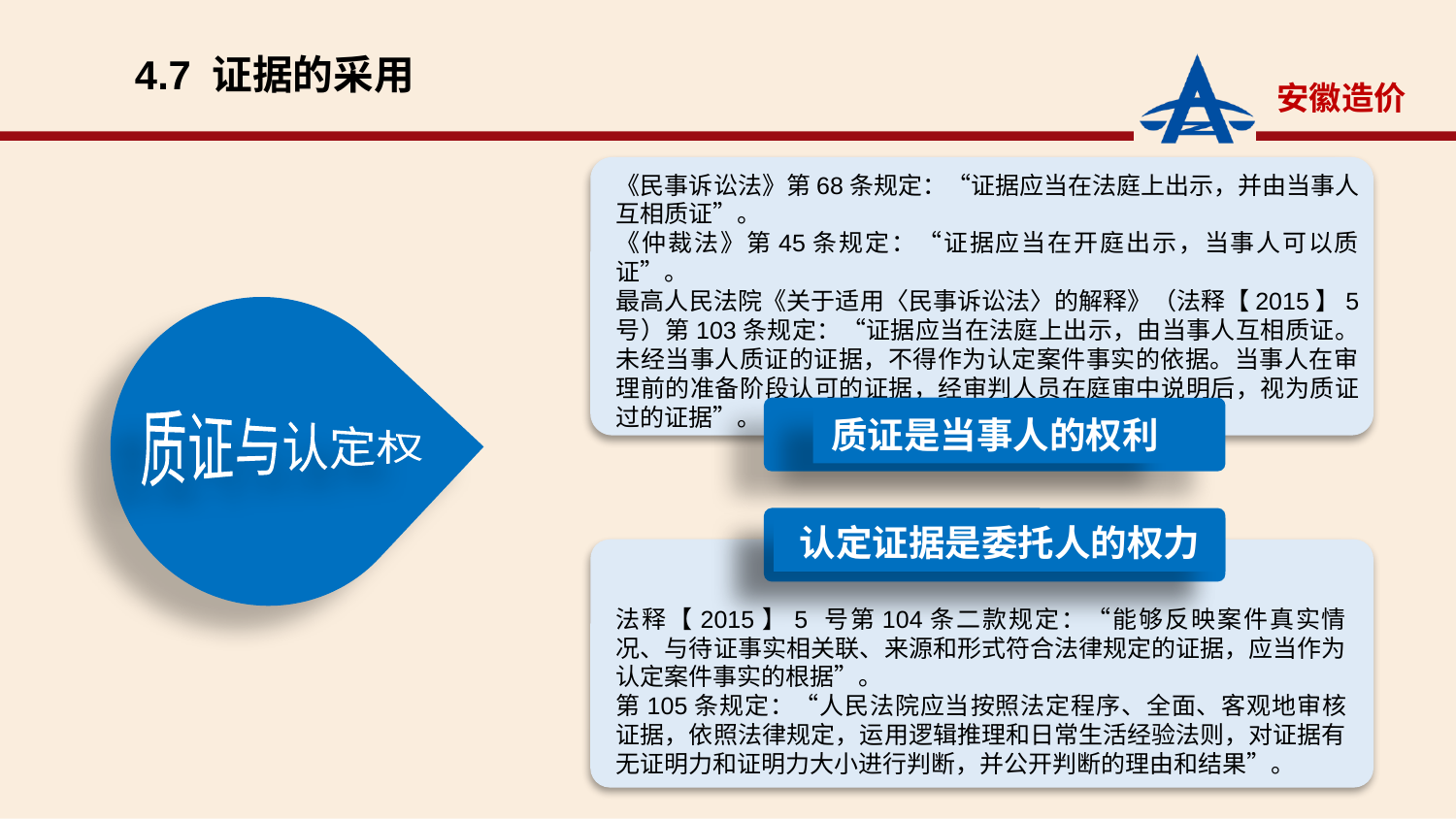

4.7 证据的采用

《民事诉讼法》第68条规定：“证据应当在法庭上出示，并由当事人互相质证”。
《仲裁法》第45条规定：“证据应当在开庭出示，当事人可以质证”。
最高人民法院《关于适用〈民事诉讼法〉的解释》（法释【2015】5 号）第103条规定：“证据应当在法庭上出示，由当事人互相质证。未经当事人质证的证据，不得作为认定案件事实的依据。当事人在审理前的准备阶段认可的证据，经审判人员在庭审中说明后，视为质证过的证据”。

质证与认定权

质证是当事人的权利

认定证据是委托人的权力

法释【2015】5 号第104条二款规定：“能够反映案件真实情况、与待证事实相关联、来源和形式符合法律规定的证据，应当作为认定案件事实的根据”。
第105条规定：“人民法院应当按照法定程序、全面、客观地审核证据，依照法律规定，运用逻辑推理和日常生活经验法则，对证据有无证明力和证明力大小进行判断，并公开判断的理由和结果”。